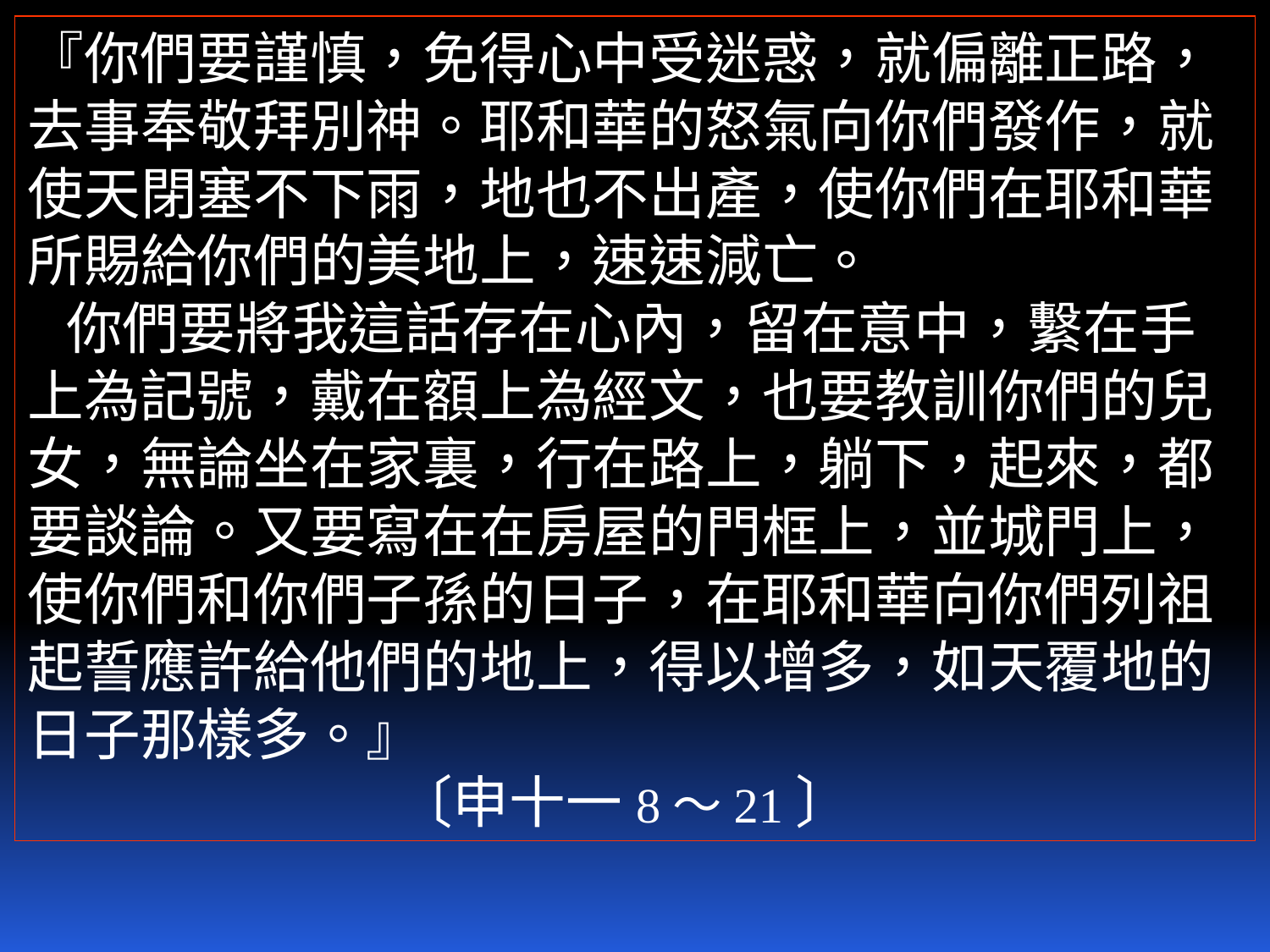

『你們要謹慎，免得心中受迷惑，就偏離正路，去事奉敬拜別神。耶和華的怒氣向你們發作，就使天閉塞不下雨，地也不出產，使你們在耶和華所賜給你們的美地上，速速減亡。
  你們要將我這話存在心內，留在意中，繫在手上為記號，戴在額上為經文，也要教訓你們的兒女，無論坐在家裏，行在路上，躺下，起來，都要談論。又要寫在在房屋的門框上，並城門上，使你們和你們子孫的日子，在耶和華向你們列祖起誓應許給他們的地上，得以增多，如天覆地的日子那樣多。』
                            〔申十一8～21〕